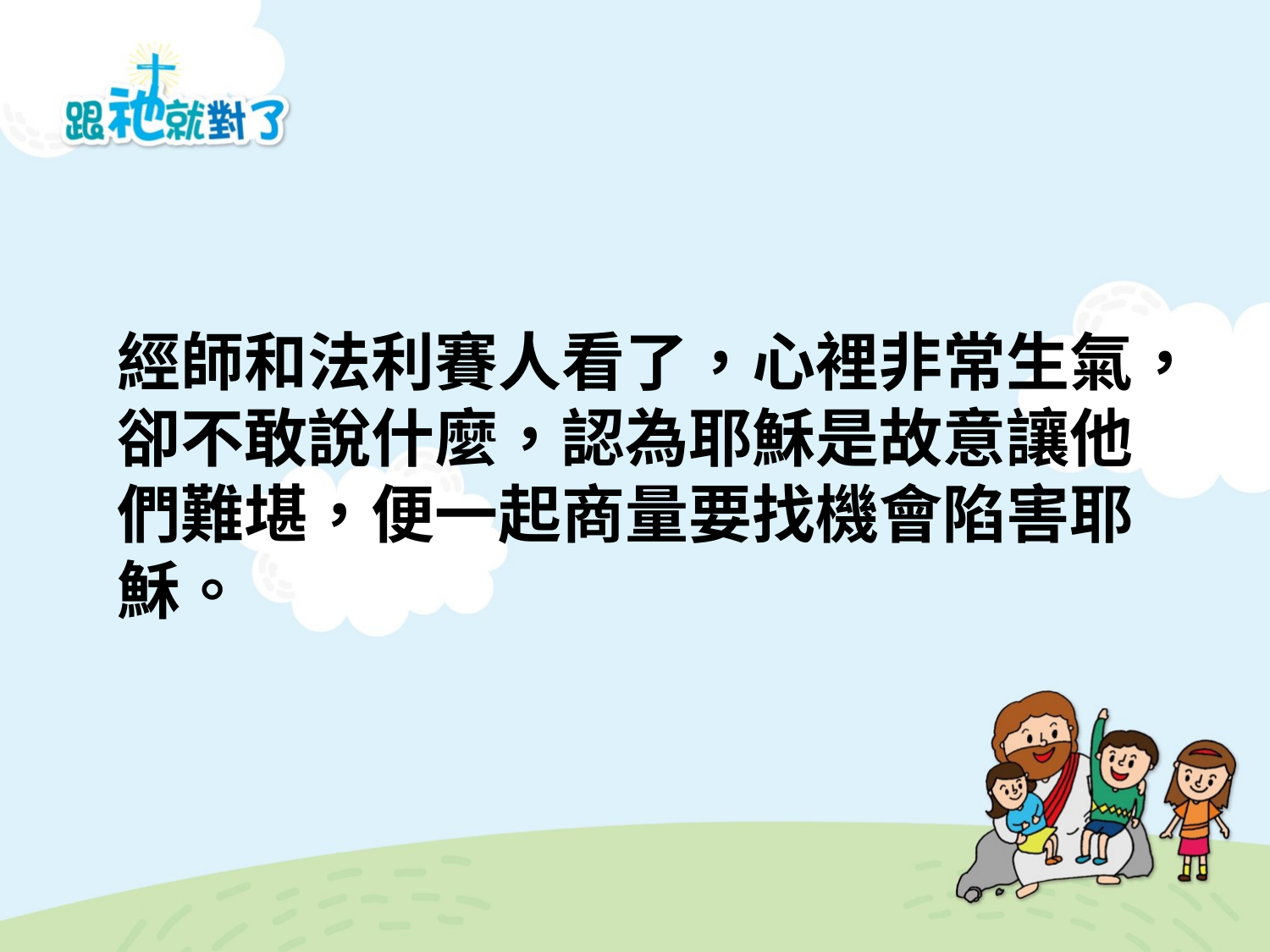

經師和法利賽人看了，心裡非常生氣，卻不敢說什麼，認為耶穌是故意讓他們難堪，便一起商量要找機會陷害耶穌。